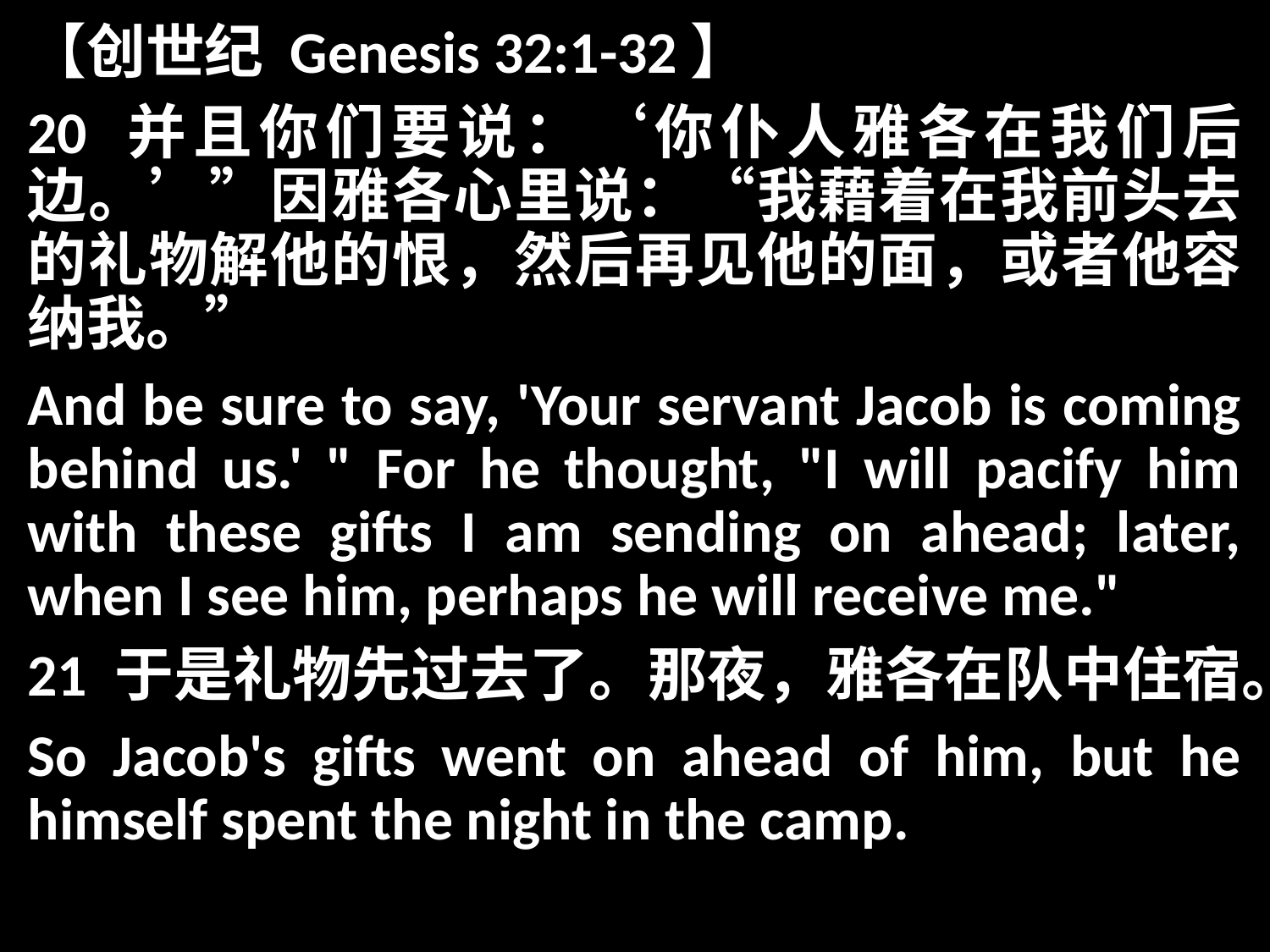

【创世纪 Genesis 32:1-32】
20 并且你们要说：‘你仆人雅各在我们后边。’”因雅各心里说：“我藉着在我前头去的礼物解他的恨，然后再见他的面，或者他容纳我。”
And be sure to say, 'Your servant Jacob is coming behind us.' " For he thought, "I will pacify him with these gifts I am sending on ahead; later, when I see him, perhaps he will receive me."
21 于是礼物先过去了。那夜，雅各在队中住宿。
So Jacob's gifts went on ahead of him, but he himself spent the night in the camp.